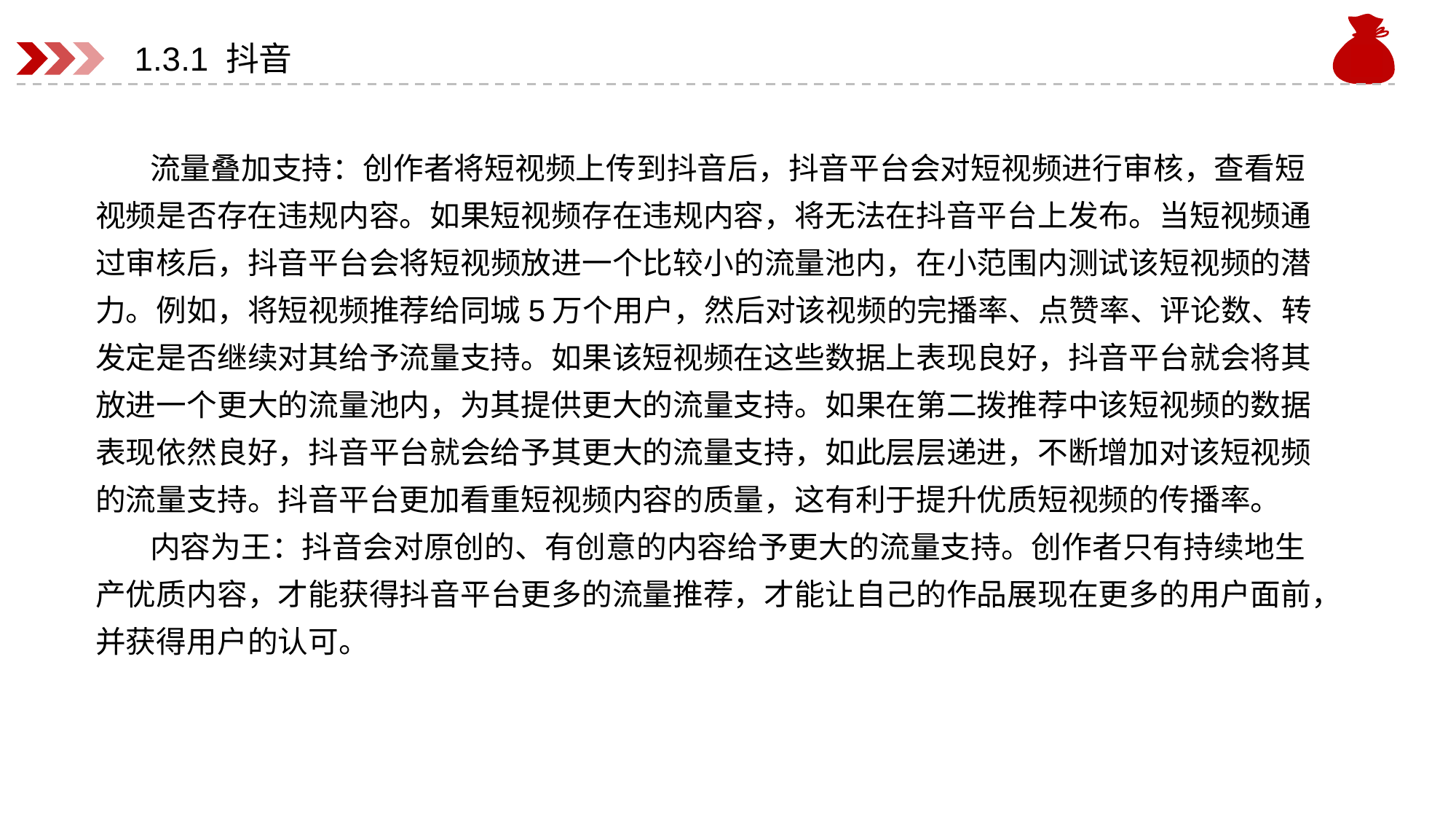

# 1.3.1 抖音
27
流量叠加支持：创作者将短视频上传到抖音后，抖音平台会对短视频进行审核，查看短视频是否存在违规内容。如果短视频存在违规内容，将无法在抖音平台上发布。当短视频通过审核后，抖音平台会将短视频放进一个比较小的流量池内，在小范围内测试该短视频的潜力。例如，将短视频推荐给同城5万个用户，然后对该视频的完播率、点赞率、评论数、转发定是否继续对其给予流量支持。如果该短视频在这些数据上表现良好，抖音平台就会将其放进一个更大的流量池内，为其提供更大的流量支持。如果在第二拨推荐中该短视频的数据表现依然良好，抖音平台就会给予其更大的流量支持，如此层层递进，不断增加对该短视频的流量支持。抖音平台更加看重短视频内容的质量，这有利于提升优质短视频的传播率。
内容为王：抖音会对原创的、有创意的内容给予更大的流量支持。创作者只有持续地生产优质内容，才能获得抖音平台更多的流量推荐，才能让自己的作品展现在更多的用户面前，并获得用户的认可。